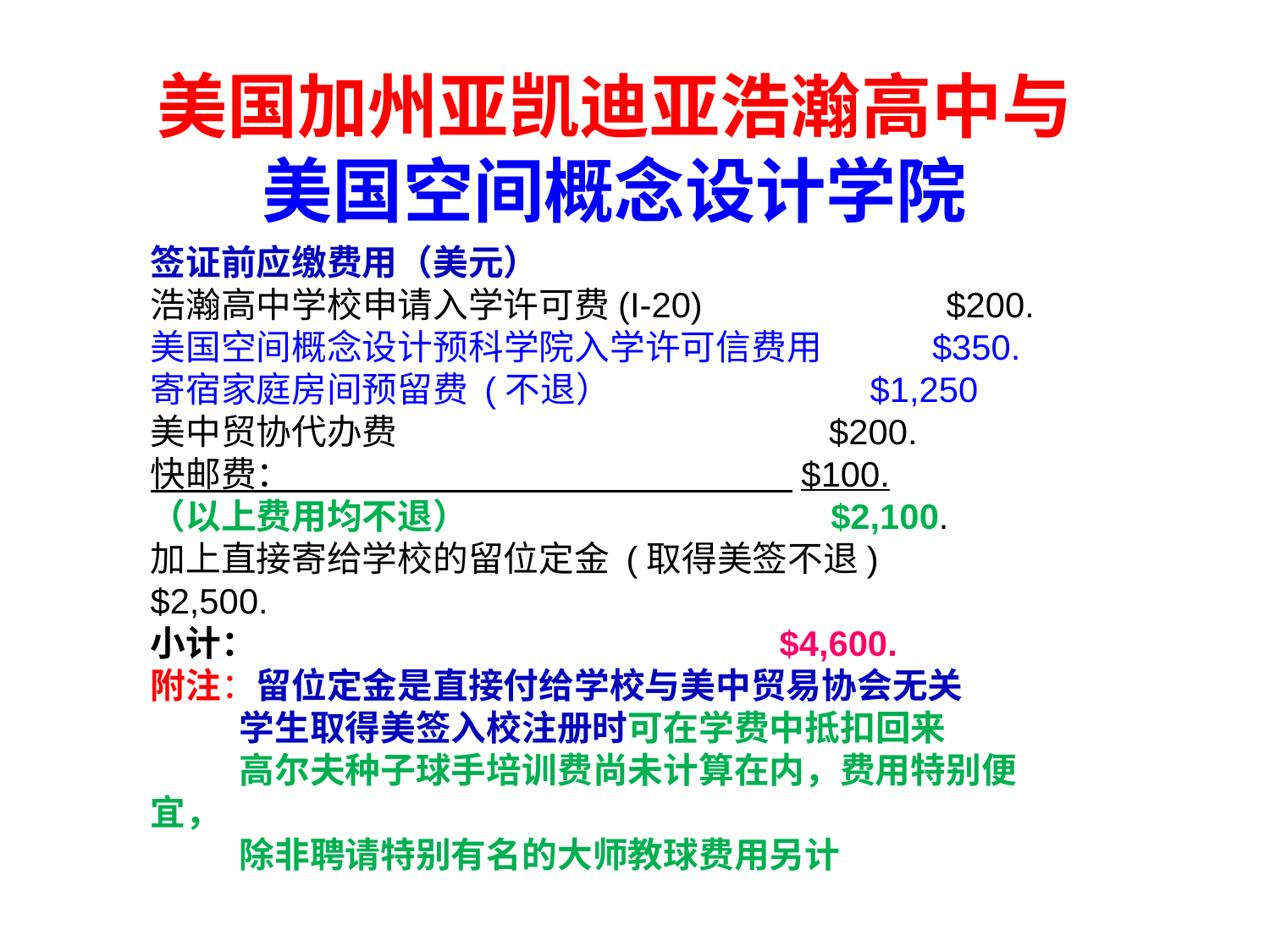

# 美国加州亚凯迪亚浩瀚高中与 美国空间概念设计学院

签证前应缴费用（美元）
浩瀚高中学校申请入学许可费(I-20)                         $200.
美国空间概念设计预科学院入学许可信费用             $350.
寄宿家庭房间预留费 (不退）                                $1,250
美中贸协代办费                                                      $200.
快邮费：                                                                $100.
（以上费用均不退）                                            $2,100.
加上直接寄给学校的留位定金 (取得美签不退)        $2,500.
小计：                                                                $4,600.
附注：留位定金是直接付给学校与美中贸易协会无关
          学生取得美签入校注册时可在学费中抵扣回来
          高尔夫种子球手培训费尚未计算在内，费用特别便宜，
          除非聘请特别有名的大师教球费用另计